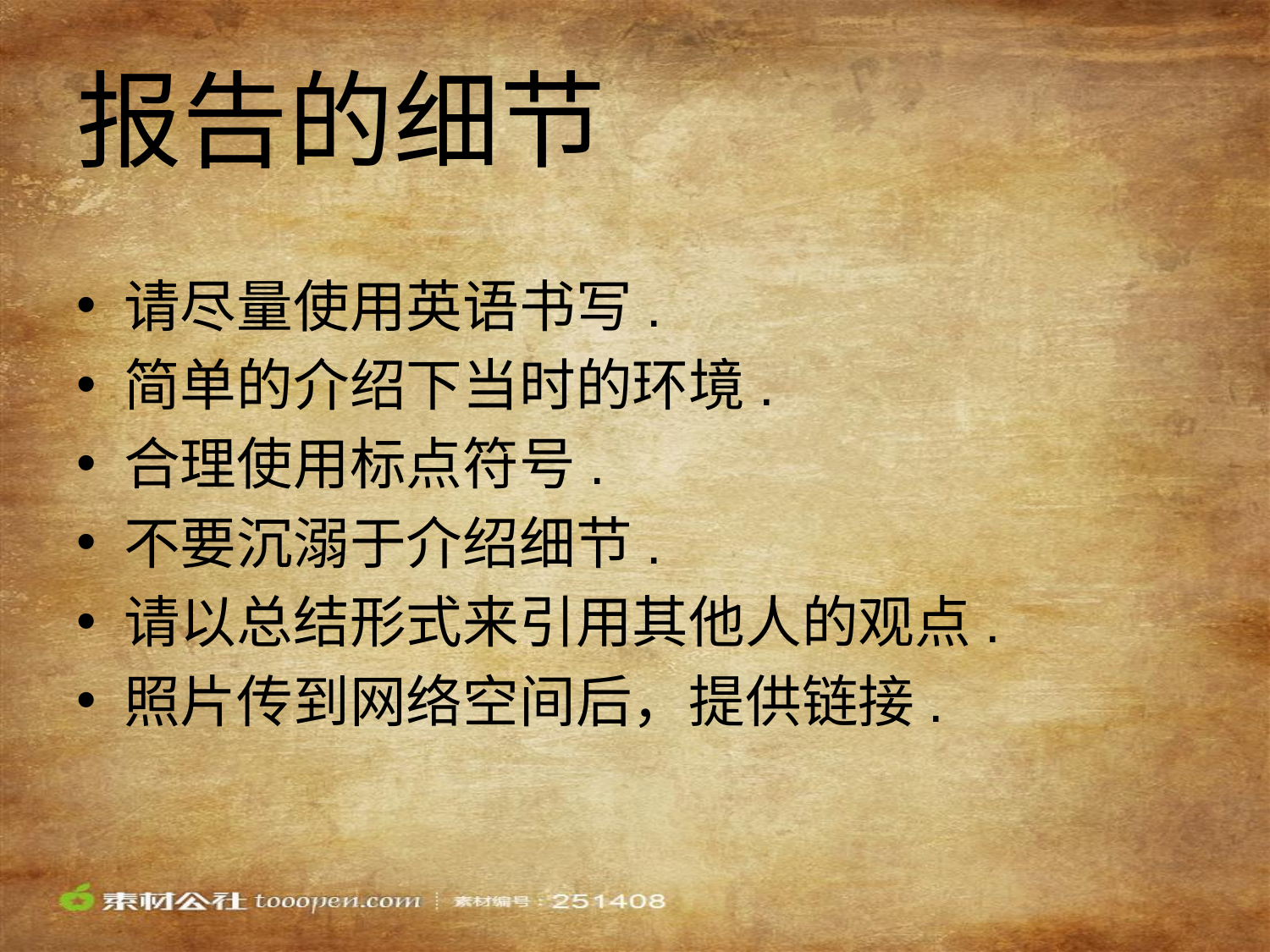

# 报告的细节
请尽量使用英语书写.
简单的介绍下当时的环境.
合理使用标点符号.
不要沉溺于介绍细节.
请以总结形式来引用其他人的观点.
照片传到网络空间后，提供链接.